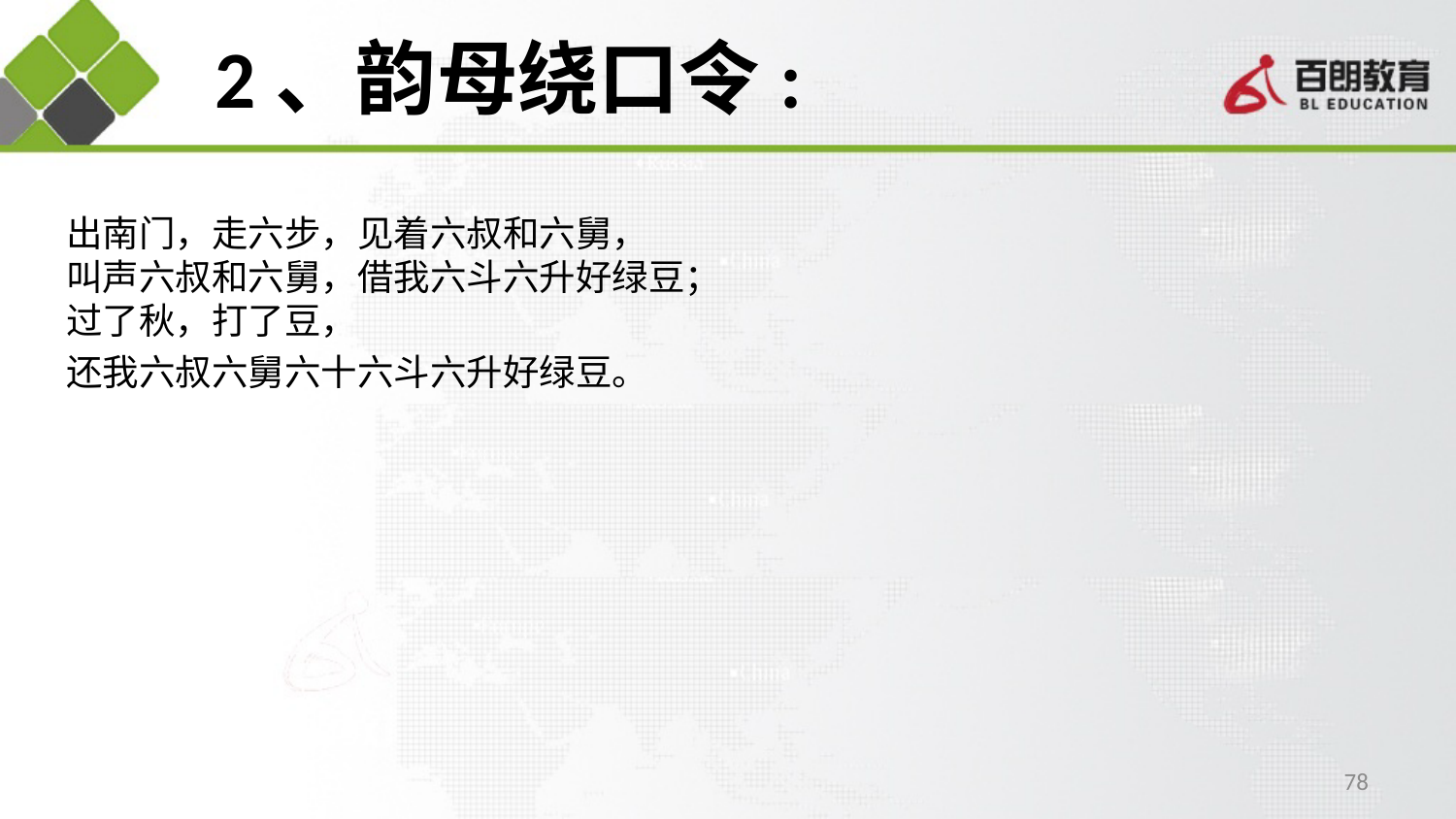

# 2、韵母绕口令:
出南门，走六步，见着六叔和六舅，
叫声六叔和六舅，借我六斗六升好绿豆；
过了秋，打了豆，
还我六叔六舅六十六斗六升好绿豆。
78